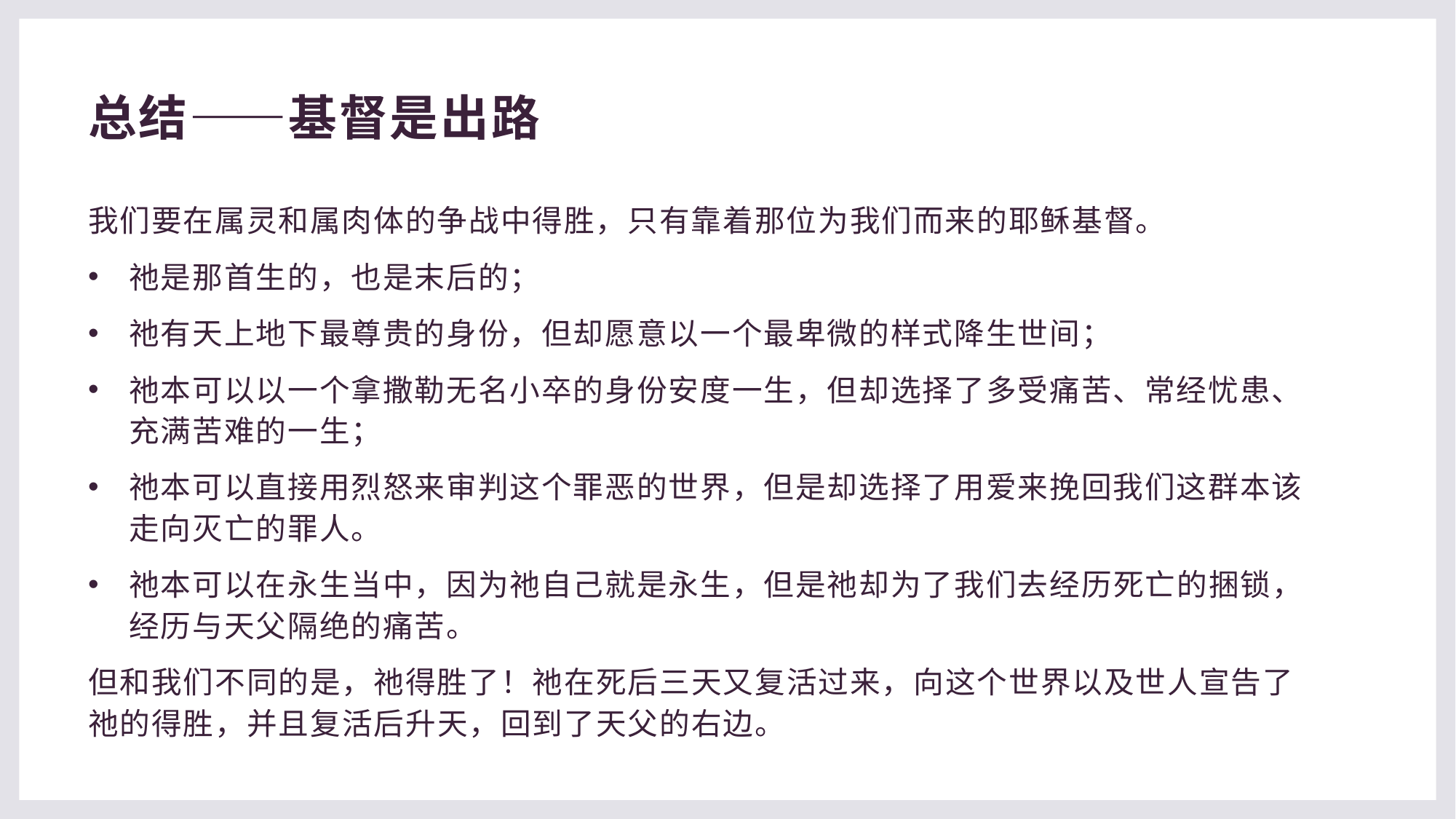

# 总结——基督是出路
我们要在属灵和属肉体的争战中得胜，只有靠着那位为我们而来的耶稣基督。
祂是那首生的，也是末后的；
祂有天上地下最尊贵的身份，但却愿意以一个最卑微的样式降生世间；
祂本可以以一个拿撒勒无名小卒的身份安度一生，但却选择了多受痛苦、常经忧患、充满苦难的一生；
祂本可以直接用烈怒来审判这个罪恶的世界，但是却选择了用爱来挽回我们这群本该走向灭亡的罪人。
祂本可以在永生当中，因为祂自己就是永生，但是祂却为了我们去经历死亡的捆锁，经历与天父隔绝的痛苦。
但和我们不同的是，祂得胜了！祂在死后三天又复活过来，向这个世界以及世人宣告了祂的得胜，并且复活后升天，回到了天父的右边。